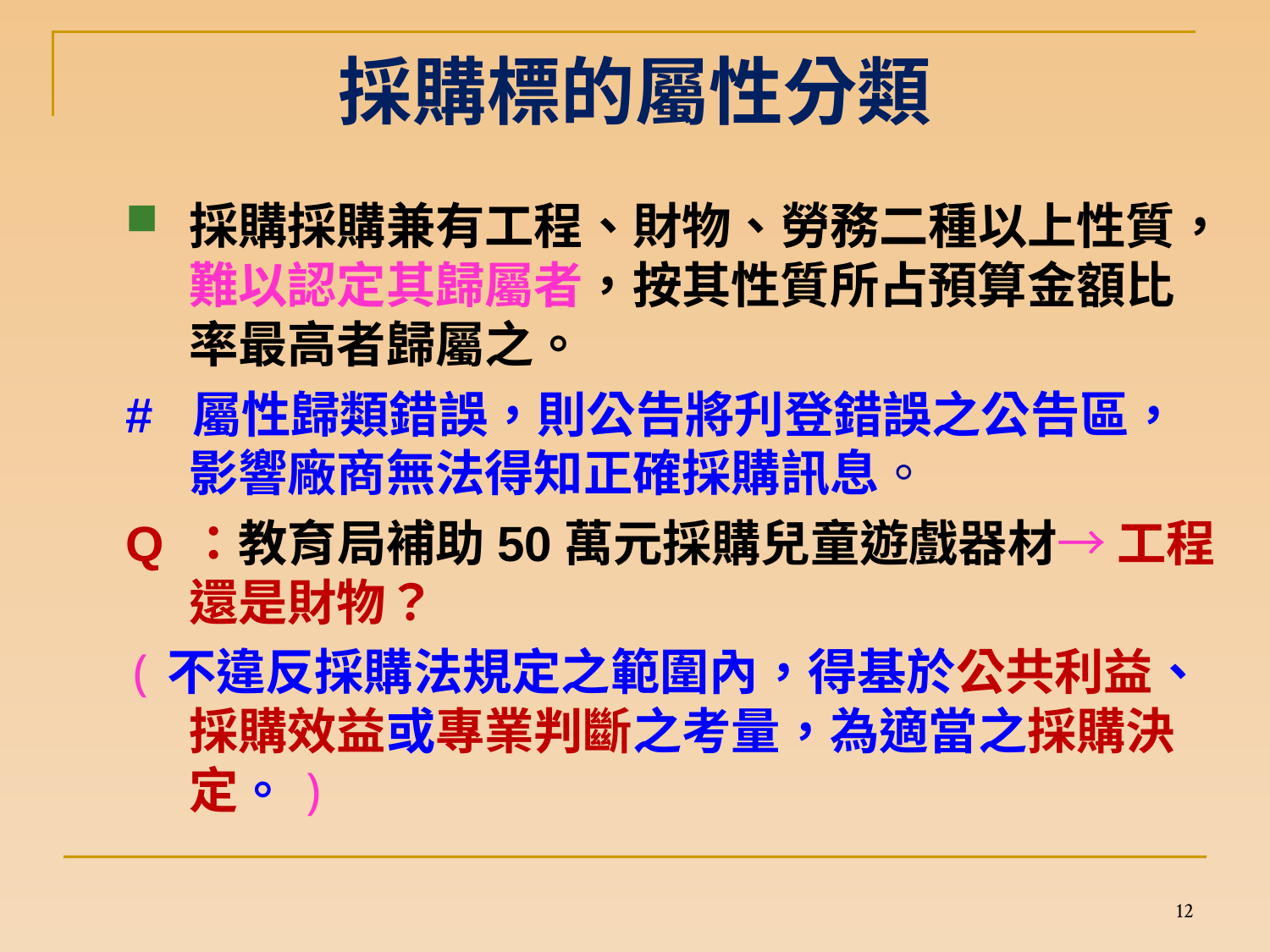

# 採購標的屬性分類
採購採購兼有工程、財物、勞務二種以上性質，難以認定其歸屬者，按其性質所占預算金額比率最高者歸屬之。
#  屬性歸類錯誤，則公告將刋登錯誤之公告區，影響廠商無法得知正確採購訊息。
Q ：教育局補助50萬元採購兒童遊戲器材→ 工程還是財物？
(不違反採購法規定之範圍內，得基於公共利益、採購效益或專業判斷之考量，為適當之採購決定。)
12